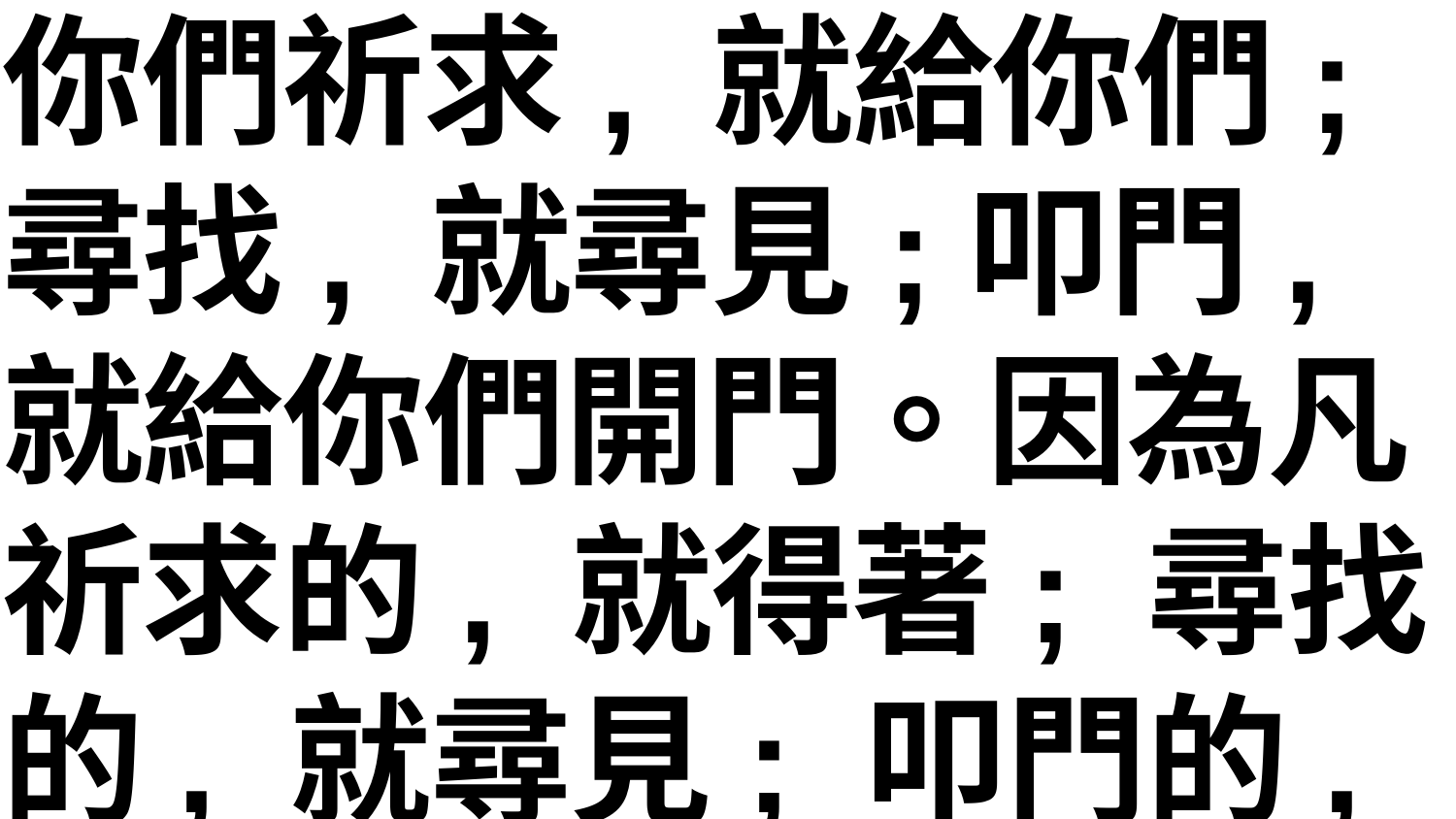

你們祈求, 就給你們; 尋找, 就尋見;叩門, 就給你們開門。因為凡祈求的, 就得著; 尋找的, 就尋見; 叩門的, 就給他開門。